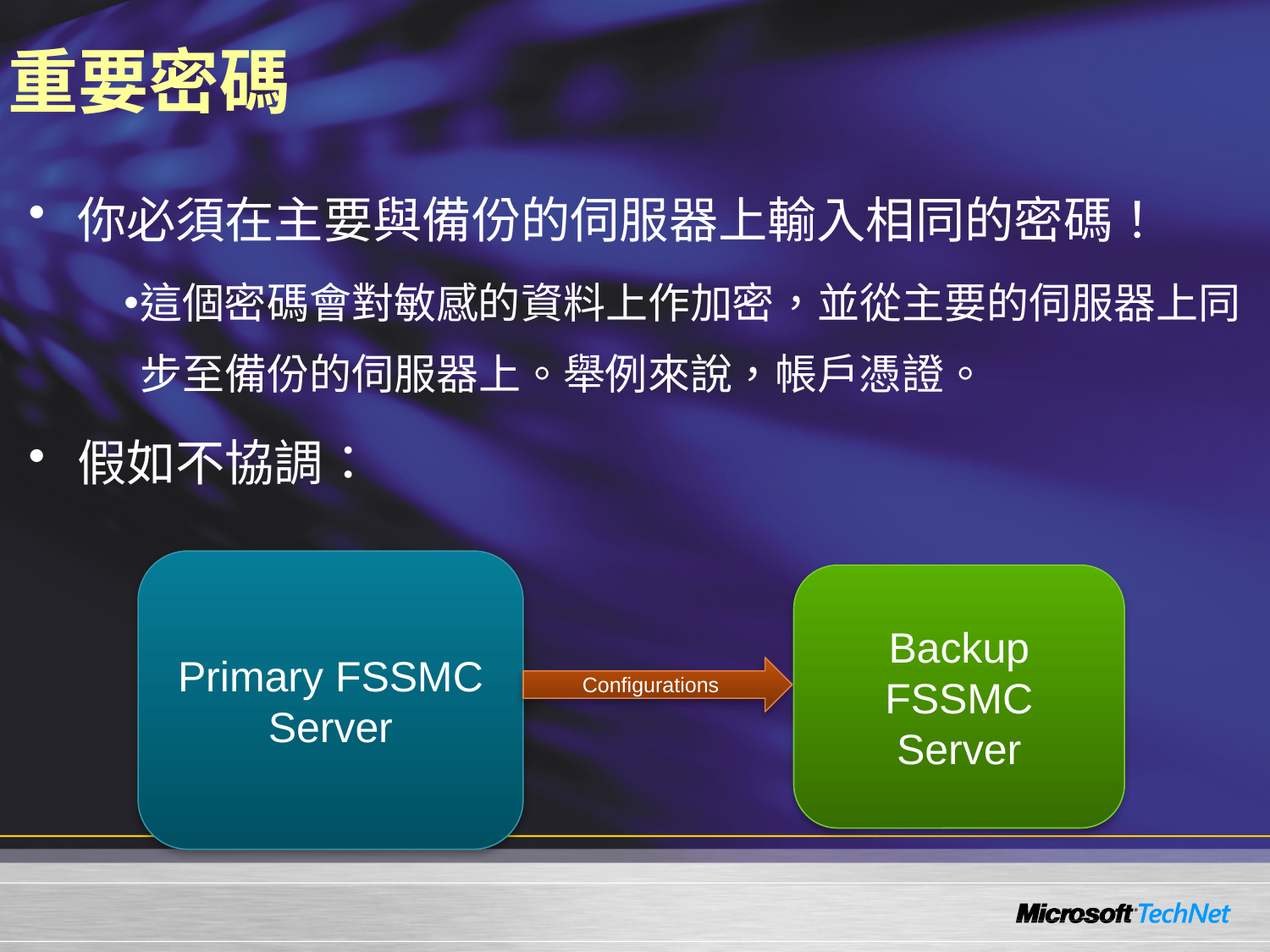

# 重要密碼
你必須在主要與備份的伺服器上輸入相同的密碼！
這個密碼會對敏感的資料上作加密，並從主要的伺服器上同步至備份的伺服器上。舉例來說，帳戶憑證。
假如不協調：
Primary FSSMC Server
Backup FSSMC Server
Configurations